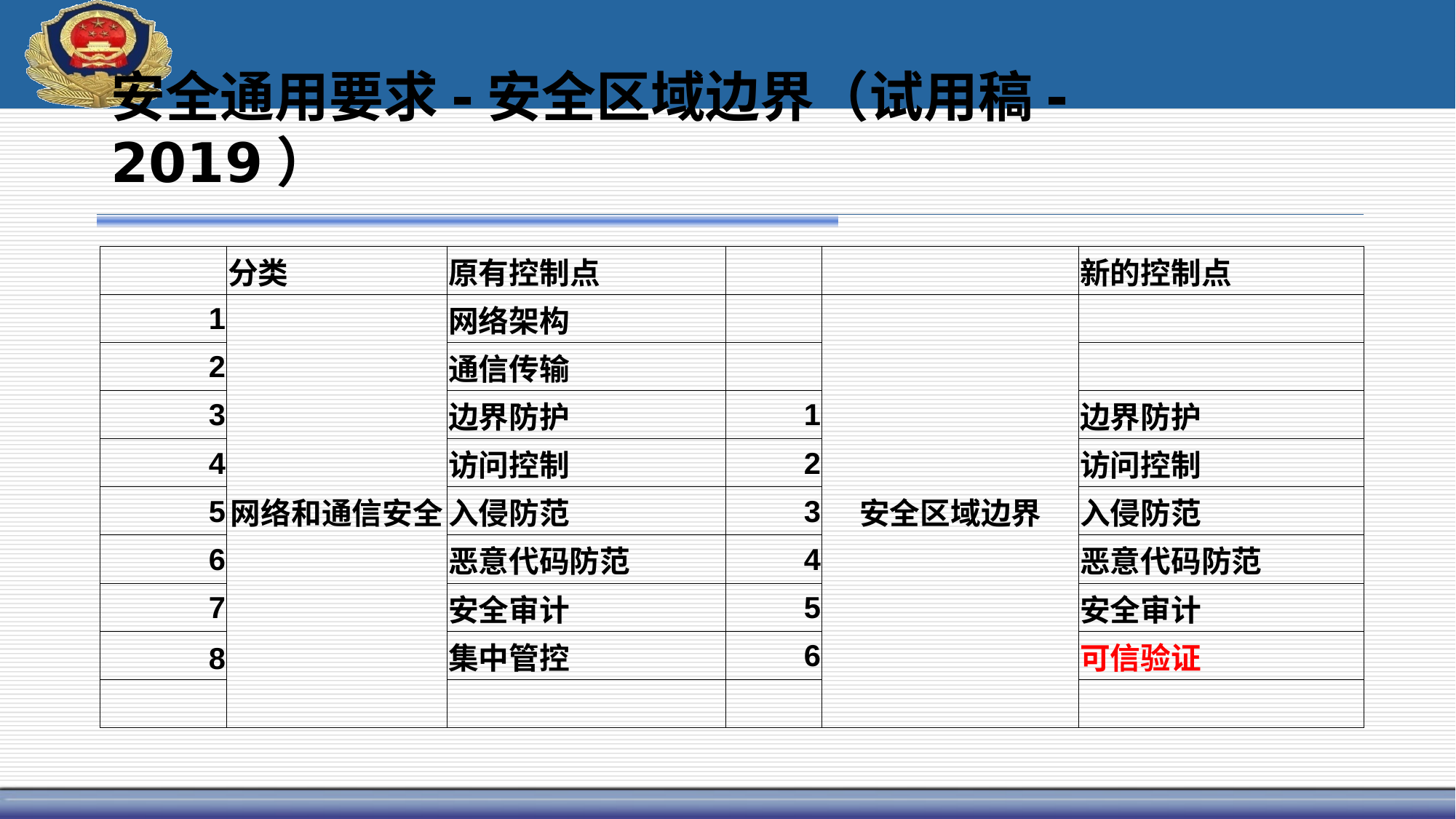

# 安全通用要求-安全区域边界（试用稿-2019）
|  | 分类 | 原有控制点 |  |  | 新的控制点 |
| --- | --- | --- | --- | --- | --- |
| 1 | 网络和通信安全 | 网络架构 |  | 安全区域边界 |  |
| 2 |  | 通信传输 |  |  |  |
| 3 |  | 边界防护 | 1 |  | 边界防护 |
| 4 |  | 访问控制 | 2 |  | 访问控制 |
| 5 |  | 入侵防范 | 3 |  | 入侵防范 |
| 6 |  | 恶意代码防范 | 4 |  | 恶意代码防范 |
| 7 |  | 安全审计 | 5 |  | 安全审计 |
| 8 |  | 集中管控 | 6 |  | 可信验证 |
|  |  |  |  |  |  |